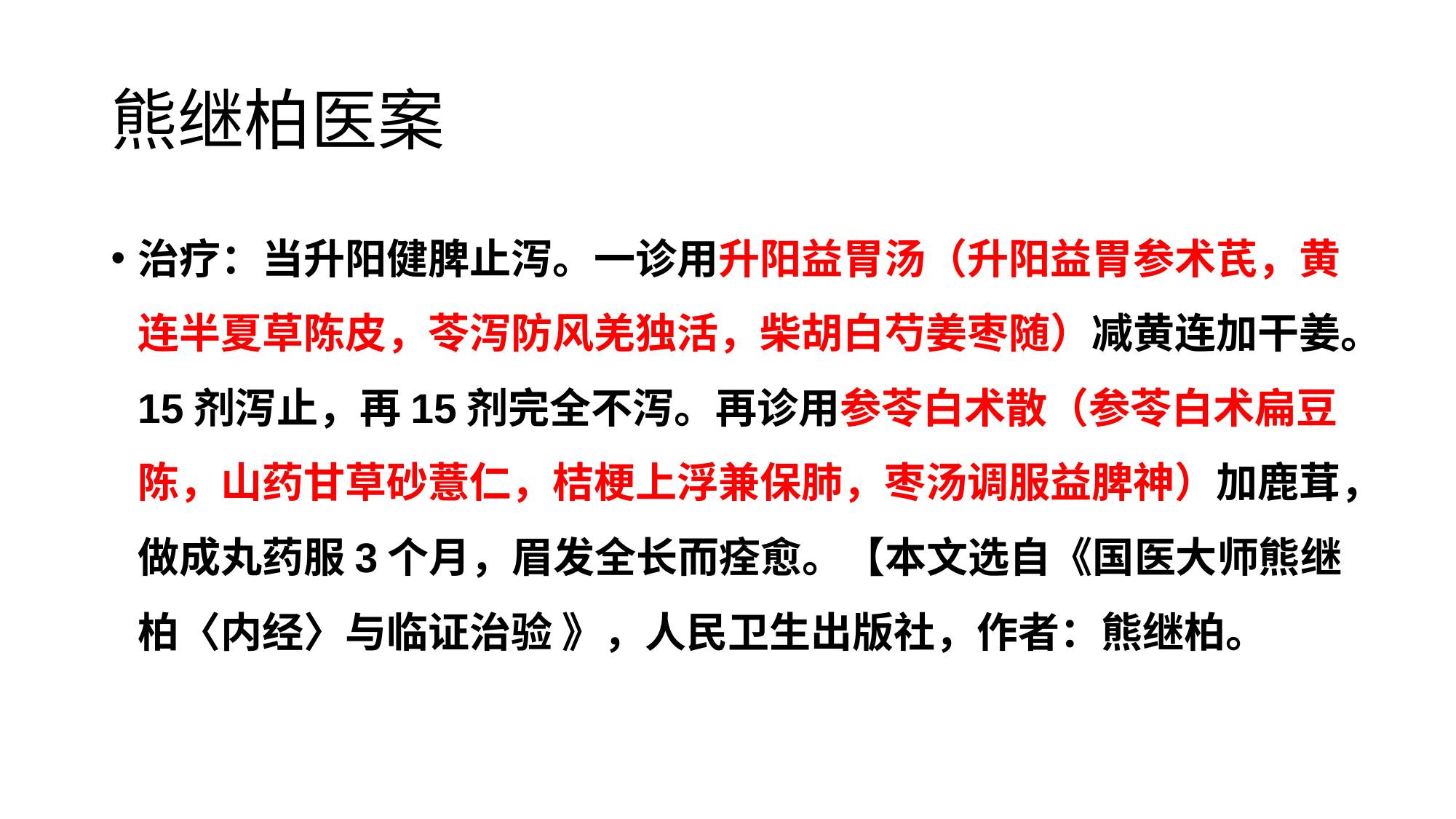

# 熊继柏医案
治疗：当升阳健脾止泻。一诊用升阳益胃汤（升阳益胃参术芪，黄连半夏草陈皮，苓泻防风羌独活，柴胡白芍姜枣随）减黄连加干姜。15剂泻止，再15剂完全不泻。再诊用参苓白术散（参苓白术扁豆陈，山药甘草砂薏仁，桔梗上浮兼保肺，枣汤调服益脾神）加鹿茸，做成丸药服3个月，眉发全长而痊愈。【本文选自《国医大师熊继柏〈内经〉与临证治验 》，人民卫生出版社，作者：熊继柏。